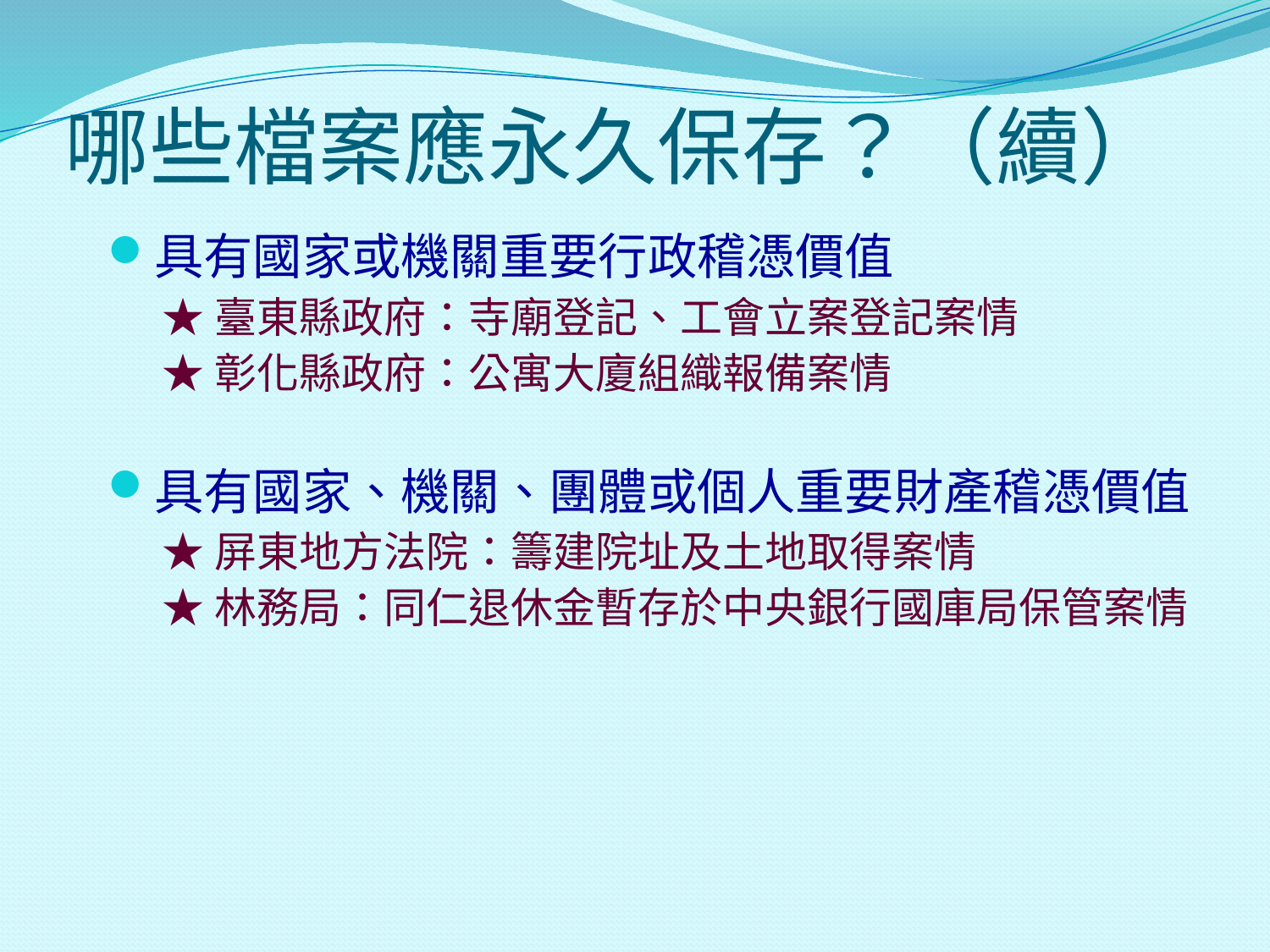

# 哪些檔案應永久保存？（續）
具有國家或機關重要行政稽憑價值
★臺東縣政府：寺廟登記、工會立案登記案情
★彰化縣政府：公寓大廈組織報備案情

具有國家、機關、團體或個人重要財產稽憑價值
★屏東地方法院：籌建院址及土地取得案情
★林務局：同仁退休金暫存於中央銀行國庫局保管案情